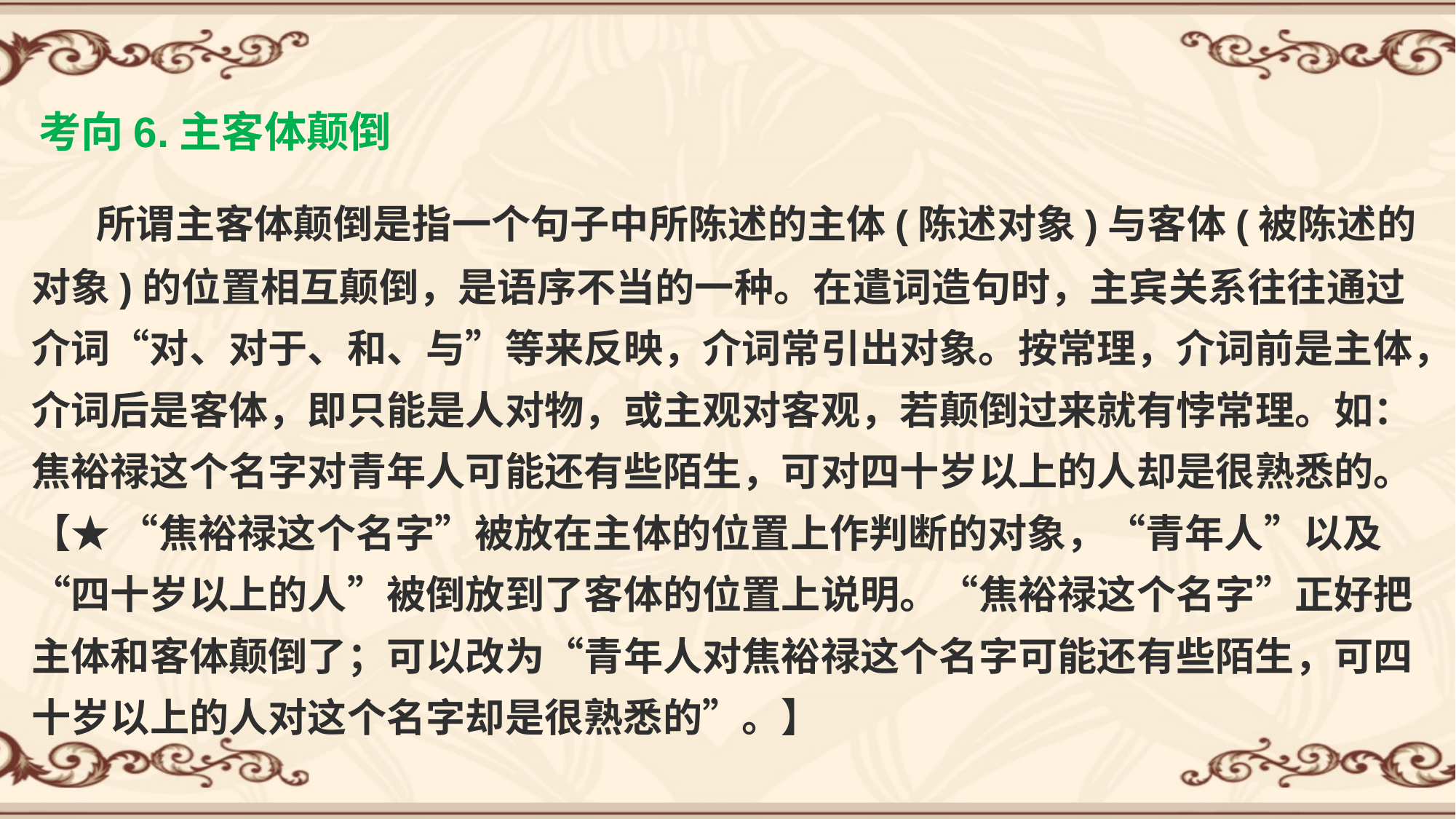

考向6.主客体颠倒
      所谓主客体颠倒是指一个句子中所陈述的主体(陈述对象)与客体(被陈述的对象)的位置相互颠倒，是语序不当的一种。在遣词造句时，主宾关系往往通过介词“对、对于、和、与”等来反映，介词常引出对象。按常理，介词前是主体，介词后是客体，即只能是人对物，或主观对客观，若颠倒过来就有悖常理。如：焦裕禄这个名字对青年人可能还有些陌生，可对四十岁以上的人却是很熟悉的。【★ “焦裕禄这个名字”被放在主体的位置上作判断的对象，“青年人”以及“四十岁以上的人”被倒放到了客体的位置上说明。“焦裕禄这个名字”正好把主体和客体颠倒了；可以改为“青年人对焦裕禄这个名字可能还有些陌生，可四十岁以上的人对这个名字却是很熟悉的”。】